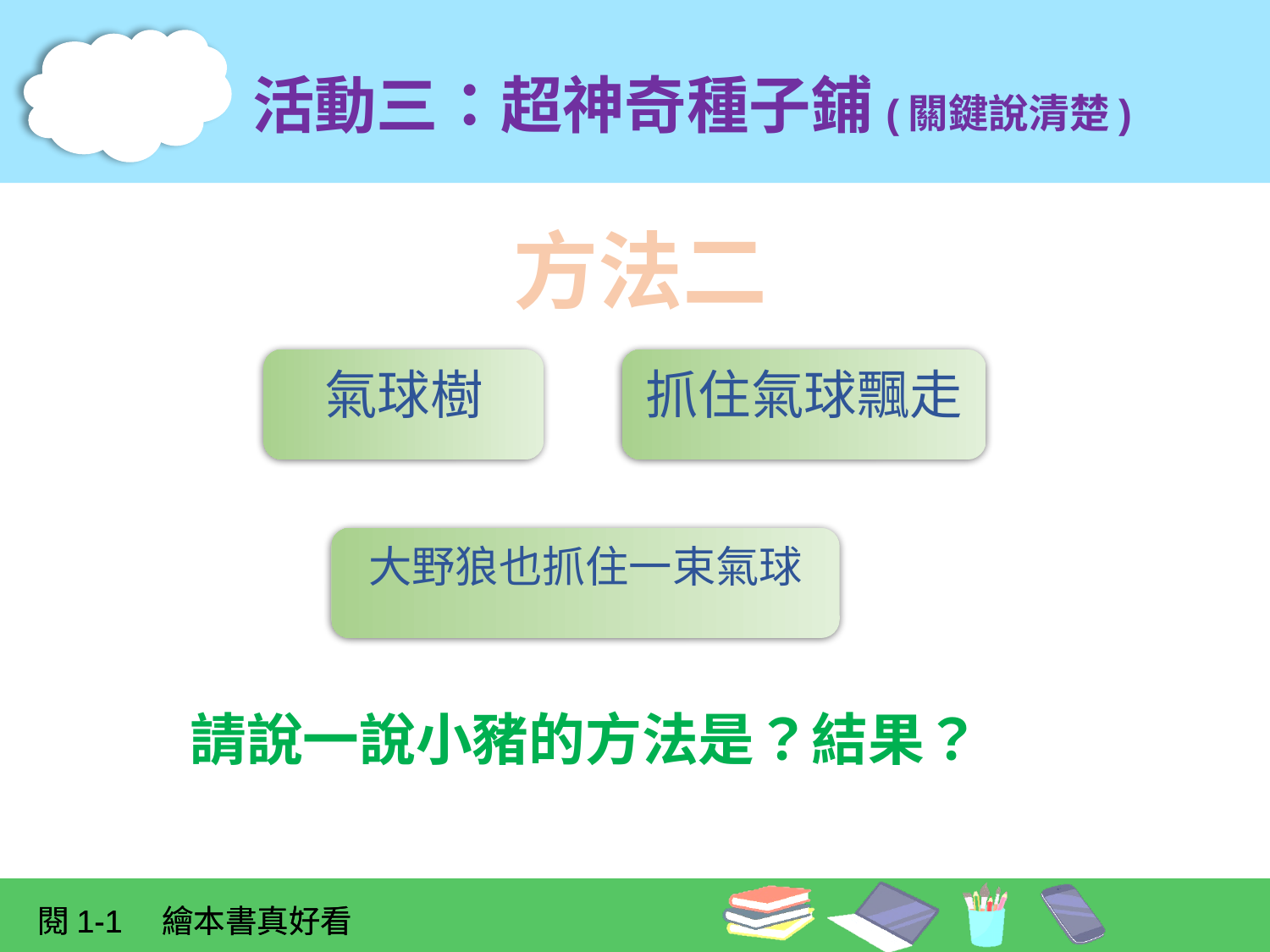

活動三：超神奇種子鋪(關鍵說清楚)
方法二
抓住氣球飄走
氣球樹
大野狼也抓住一束氣球
請說一說小豬的方法是？結果？